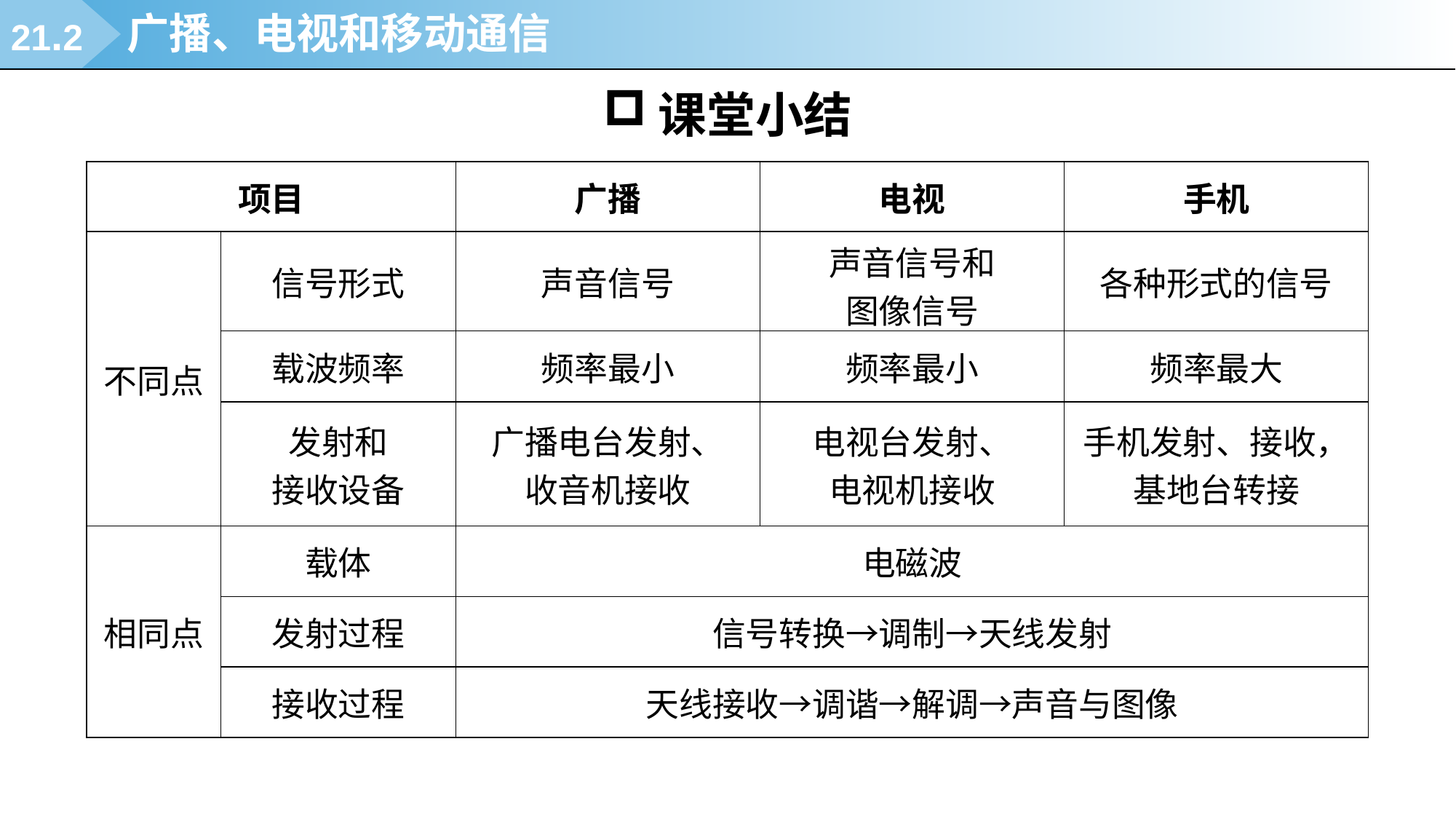

21.2
广播、电视和移动通信
课堂小结
| 项目 |  | 广播 | 电视 | 手机 |
| --- | --- | --- | --- | --- |
| 不同点 | 信号形式 | 声音信号 | 声音信号和 图像信号 | 各种形式的信号 |
|  | 载波频率 | 频率最小 | 频率最小 | 频率最大 |
|  | 发射和 接收设备 | 广播电台发射、 收音机接收 | 电视台发射、 电视机接收 | 手机发射、接收，基地台转接 |
| 相同点 | 载体 | 电磁波 |  |  |
|  | 发射过程 | 信号转换→调制→天线发射 |  |  |
|  | 接收过程 | 天线接收→调谐→解调→声音与图像 |  |  |